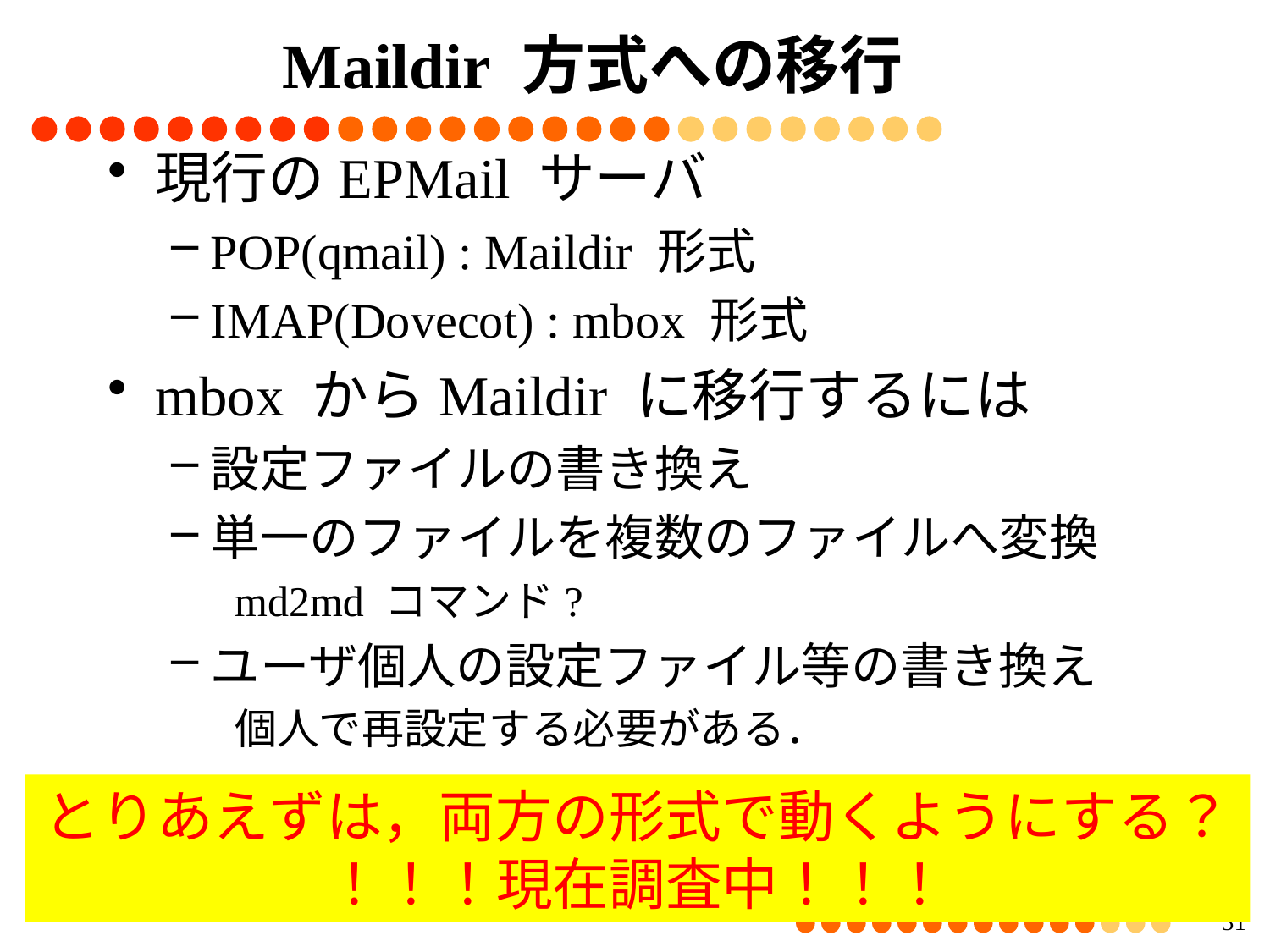

# Maildir 方式への移行
現行のEPMail サーバ
POP(qmail) : Maildir 形式
IMAP(Dovecot) : mbox 形式
mbox からMaildir に移行するには
設定ファイルの書き換え
単一のファイルを複数のファイルへ変換
md2md コマンド?
ユーザ個人の設定ファイル等の書き換え
個人で再設定する必要がある．

とりあえずは，両方の形式で動くようにする？
！！！現在調査中！！！
31